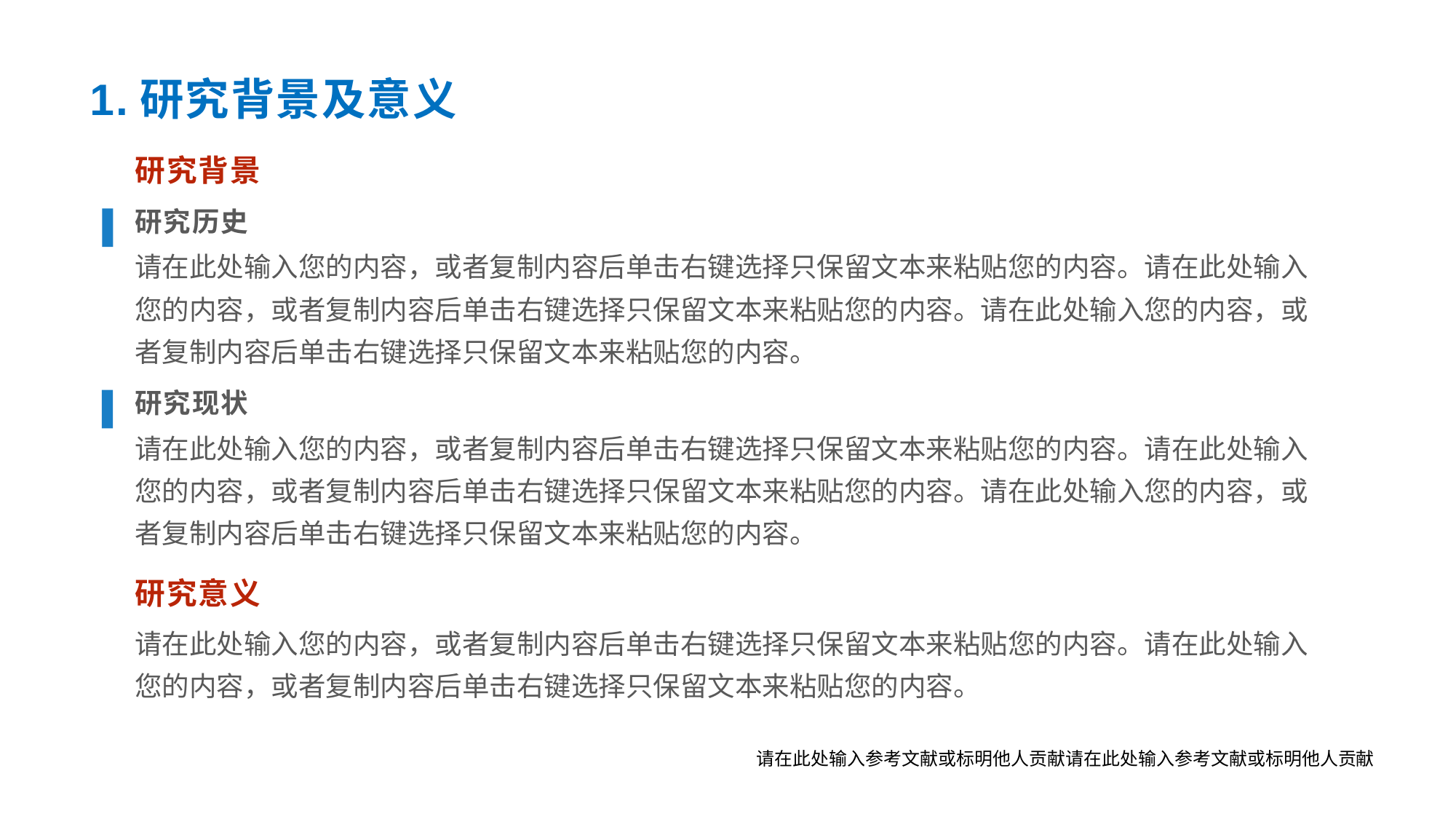

# 1.研究背景及意义
研究背景

研究历史
请在此处输入您的内容，或者复制内容后单击右键选择只保留文本来粘贴您的内容。请在此处输入您的内容，或者复制内容后单击右键选择只保留文本来粘贴您的内容。请在此处输入您的内容，或者复制内容后单击右键选择只保留文本来粘贴您的内容。

研究现状
请在此处输入您的内容，或者复制内容后单击右键选择只保留文本来粘贴您的内容。请在此处输入您的内容，或者复制内容后单击右键选择只保留文本来粘贴您的内容。请在此处输入您的内容，或者复制内容后单击右键选择只保留文本来粘贴您的内容。
研究意义
请在此处输入您的内容，或者复制内容后单击右键选择只保留文本来粘贴您的内容。请在此处输入您的内容，或者复制内容后单击右键选择只保留文本来粘贴您的内容。

请在此处输入参考文献或标明他人贡献请在此处输入参考文献或标明他人贡献